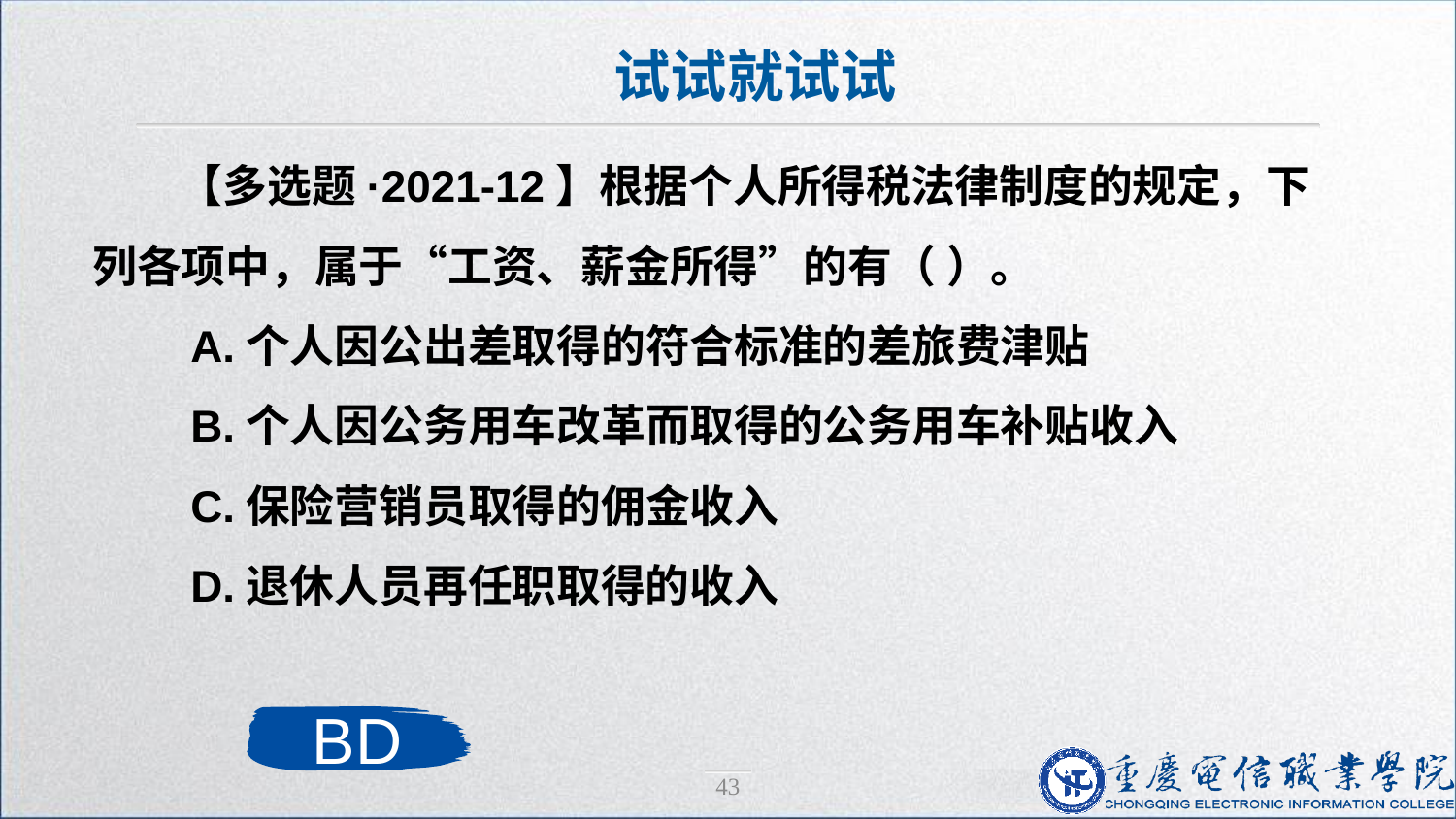

试试就试试
【多选题·2021-12】根据个人所得税法律制度的规定，下列各项中，属于“工资、薪金所得”的有（ ）。
 A.个人因公出差取得的符合标准的差旅费津贴
 B.个人因公务用车改革而取得的公务用车补贴收入
 C.保险营销员取得的佣金收入
 D.退休人员再任职取得的收入
BD

43